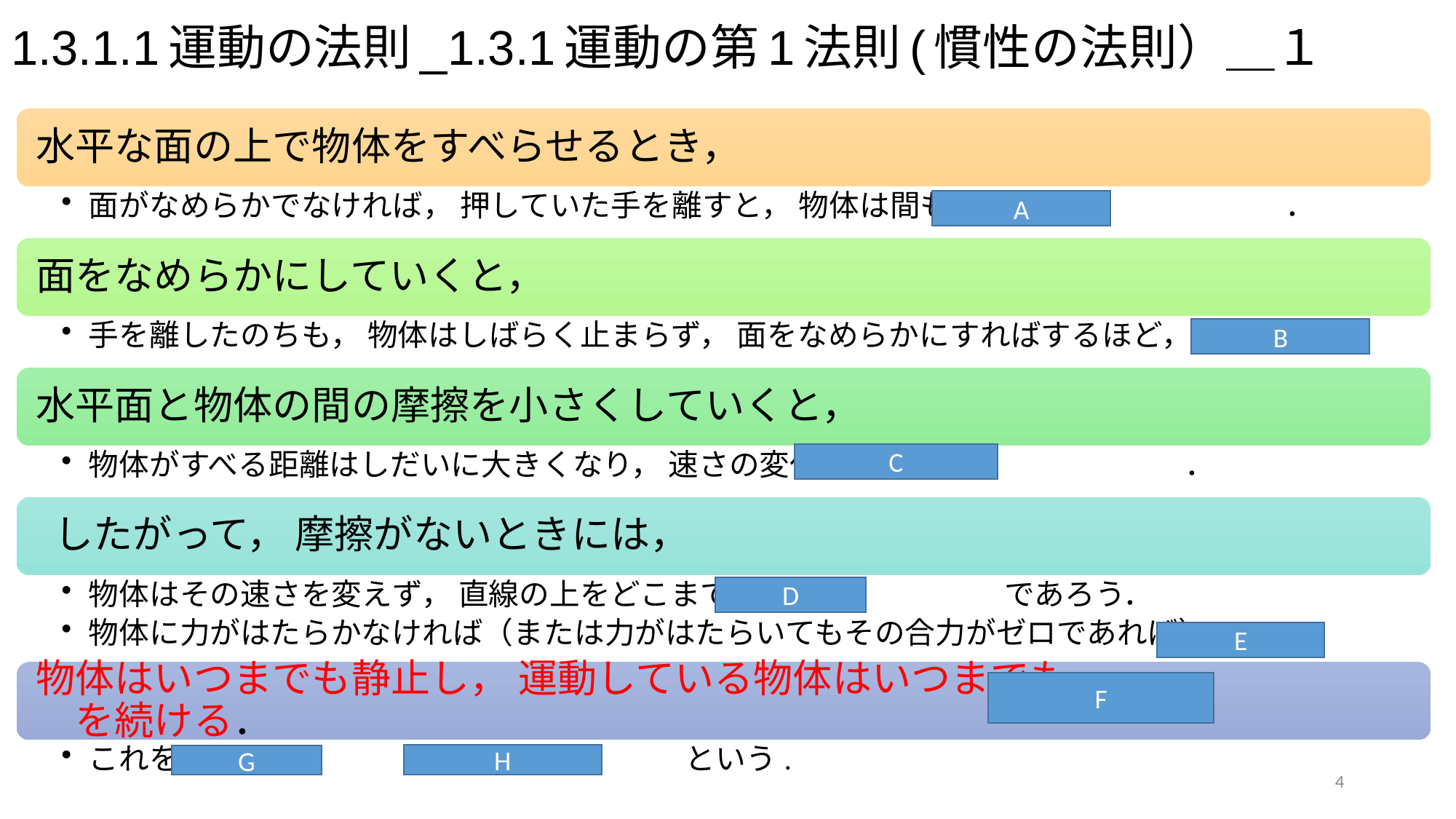

# 1.3.1.1運動の法則_1.3.1運動の第1法則(慣性の法則）＿１
水平な面の上で物体をすべらせるとき，
面がなめらかでなければ， 押していた手を離すと， 物体は間もなく　　　　　　　　　．
面をなめらかにしていくと，
手を離したのちも， 物体はしばらく止まらず， 面をなめらかにすればするほど， 遠くまで　　　　　　　　　．
水平面と物体の間の摩擦を小さくしていくと，
物体がすべる距離はしだいに大きくなり， 速さの変化は　　　　　　　　　　　．
 したがって， 摩擦がないときには，
物体はその速さを変えず， 直線の上をどこまでも　　　　　　　　であろう．
物体に力がはたらかなければ（または力がはたらいてもその合力がゼロであれば），
物体はいつまでも静止し， 運動している物体はいつまでも　　　　　　　　　を続ける．
これを　　　　　　　  または                            という.

A
B
C
D
E
F
H
G
4